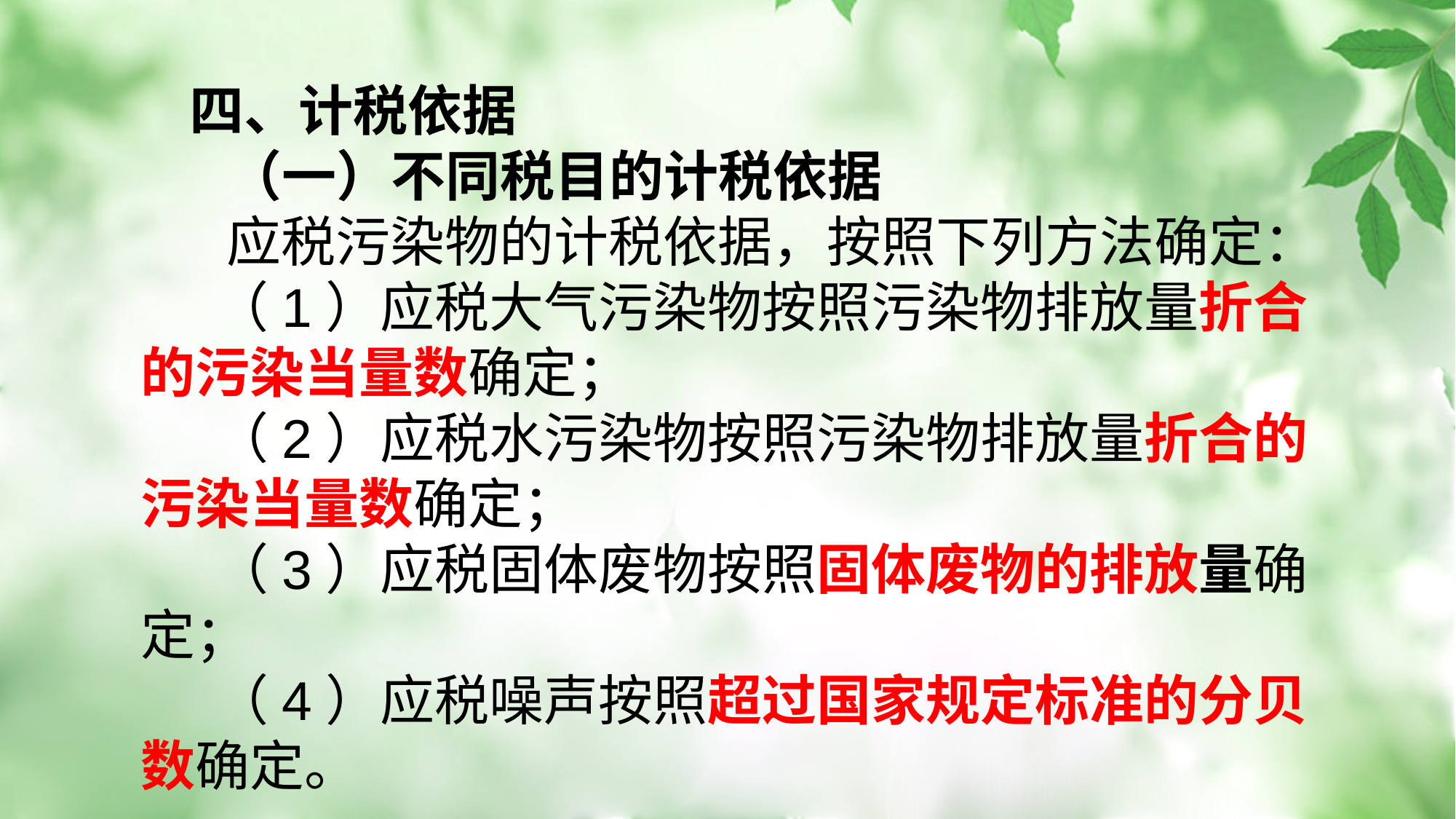

四、计税依据
  （一）不同税目的计税依据
  应税污染物的计税依据，按照下列方法确定：
 （1）应税大气污染物按照污染物排放量折合的污染当量数确定；
 （2）应税水污染物按照污染物排放量折合的污染当量数确定；
 （3）应税固体废物按照固体废物的排放量确定；
 （4）应税噪声按照超过国家规定标准的分贝数确定。